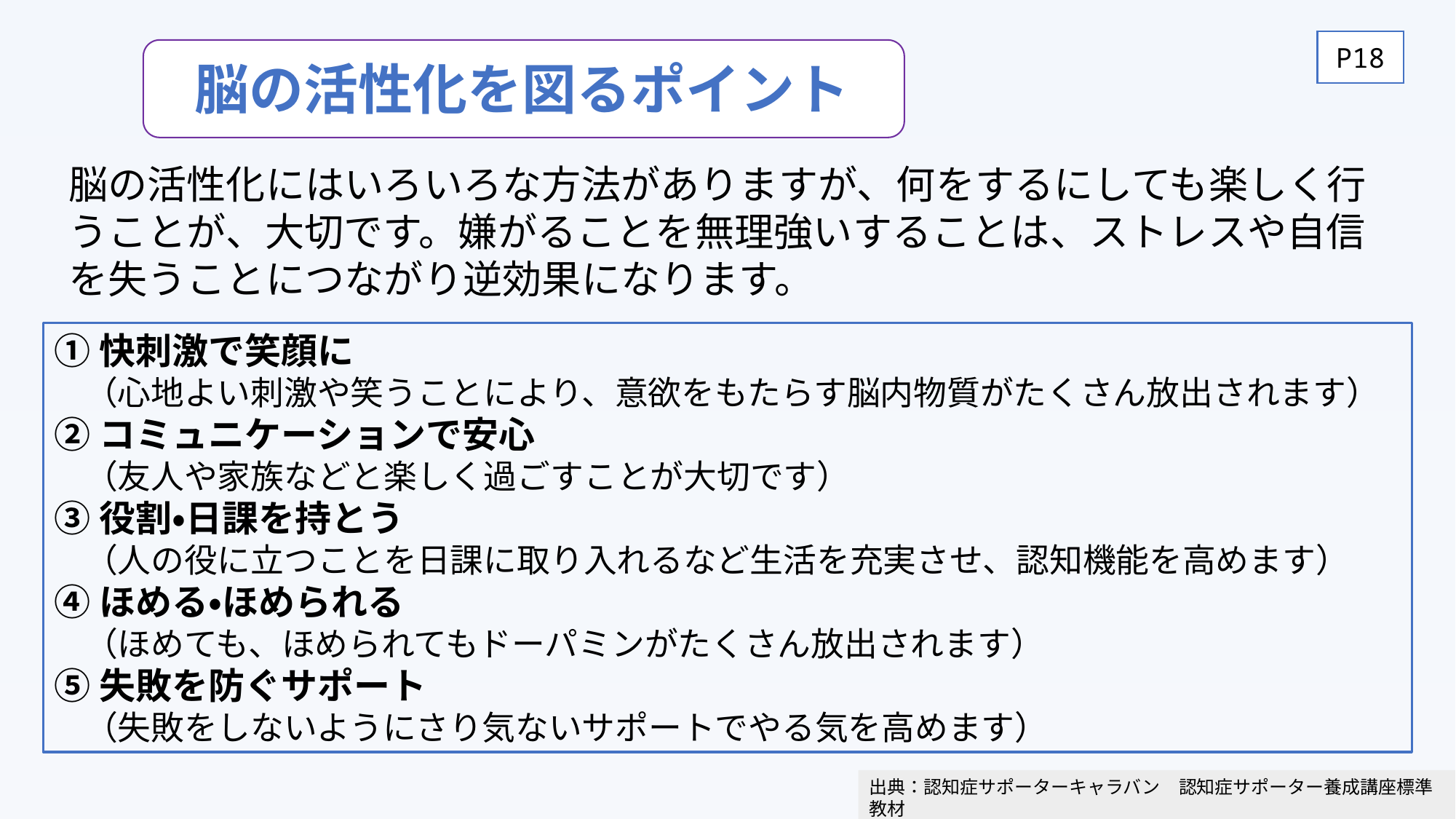

P18

脳の活性化を図るポイント
脳の活性化にはいろいろな方法がありますが、何をするにしても楽しく行うことが、大切です。嫌がることを無理強いすることは、ストレスや自信を失うことにつながり逆効果になります。
①快刺激で笑顔に
　（心地よい刺激や笑うことにより、意欲をもたらす脳内物質がたくさん放出されます）
②コミュニケーションで安心
　（友人や家族などと楽しく過ごすことが大切です）
③役割・日課を持とう
　（人の役に立つことを日課に取り入れるなど生活を充実させ、認知機能を高めます）
④ほめる・ほめられる
　（ほめても、ほめられてもドーパミンがたくさん放出されます）
⑤失敗を防ぐサポート
　（失敗をしないようにさり気ないサポートでやる気を高めます）
出典：認知症サポーターキャラバン　認知症サポーター養成講座標準教材